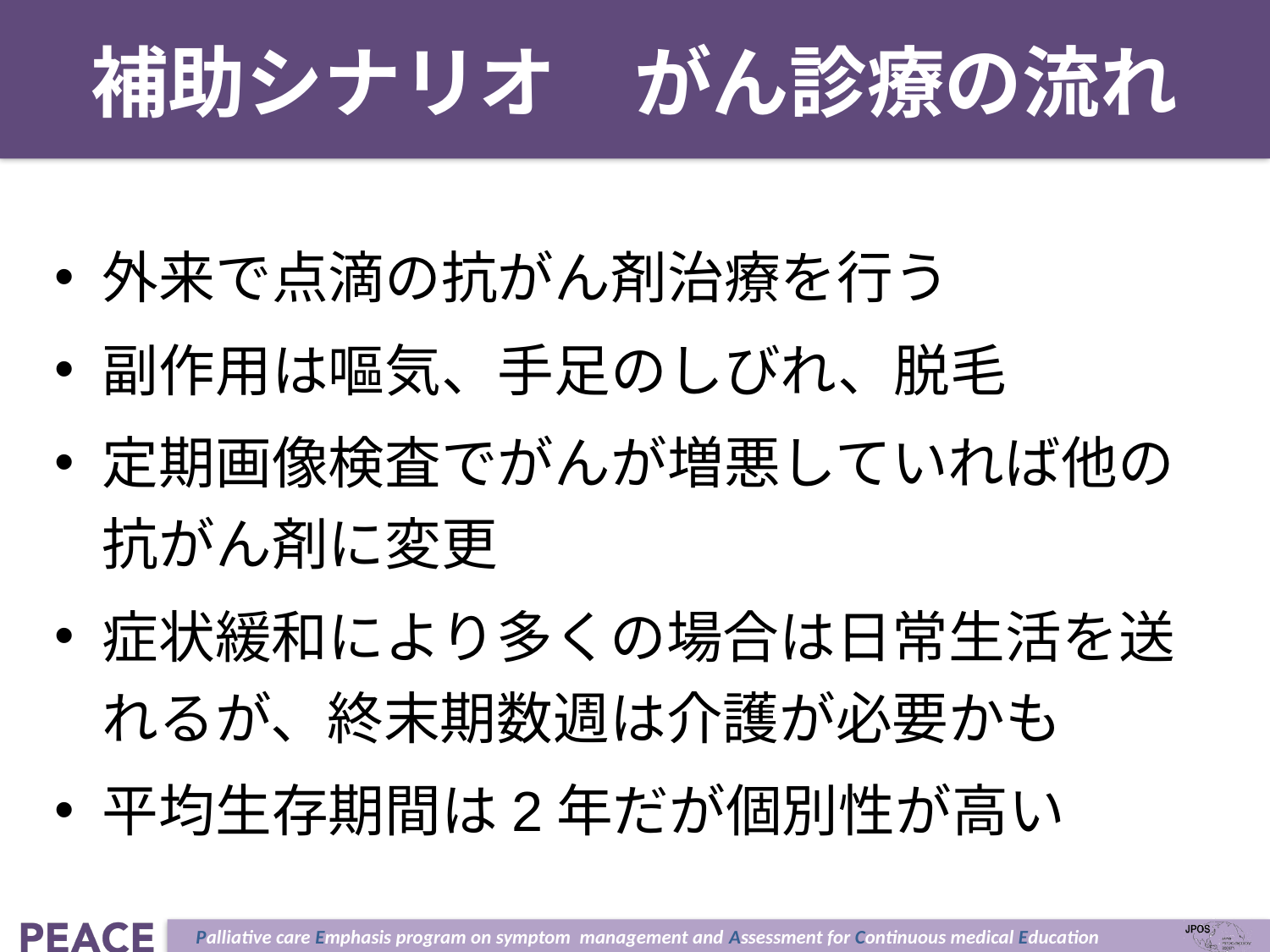

# 補助シナリオ　がん診療の流れ
外来で点滴の抗がん剤治療を行う
副作用は嘔気、手足のしびれ、脱毛
定期画像検査でがんが増悪していれば他の抗がん剤に変更
症状緩和により多くの場合は日常生活を送れるが、終末期数週は介護が必要かも
平均生存期間は2年だが個別性が高い